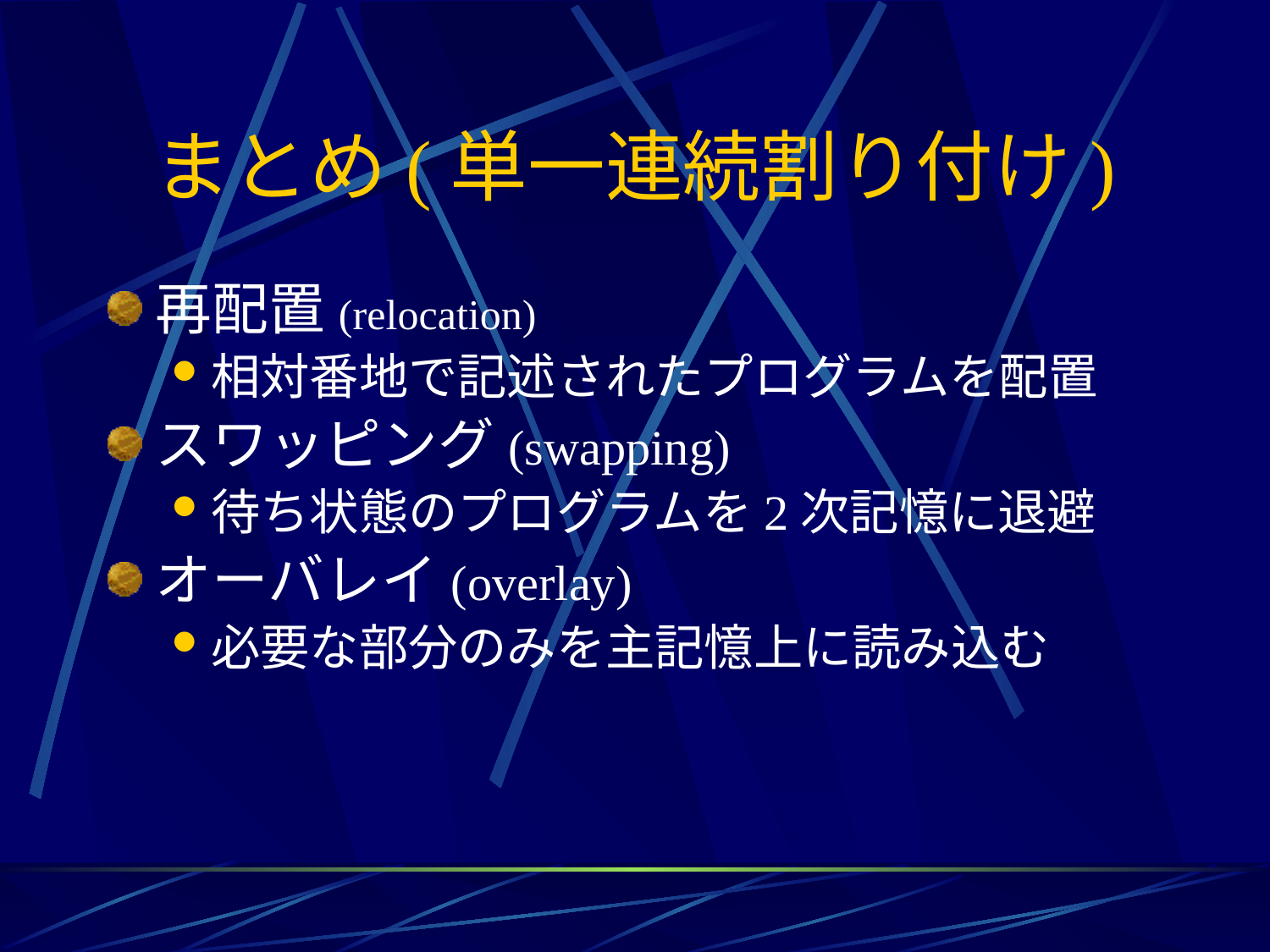

# まとめ(単一連続割り付け)
再配置(relocation)
相対番地で記述されたプログラムを配置
スワッピング(swapping)
待ち状態のプログラムを2次記憶に退避
オーバレイ(overlay)
必要な部分のみを主記憶上に読み込む